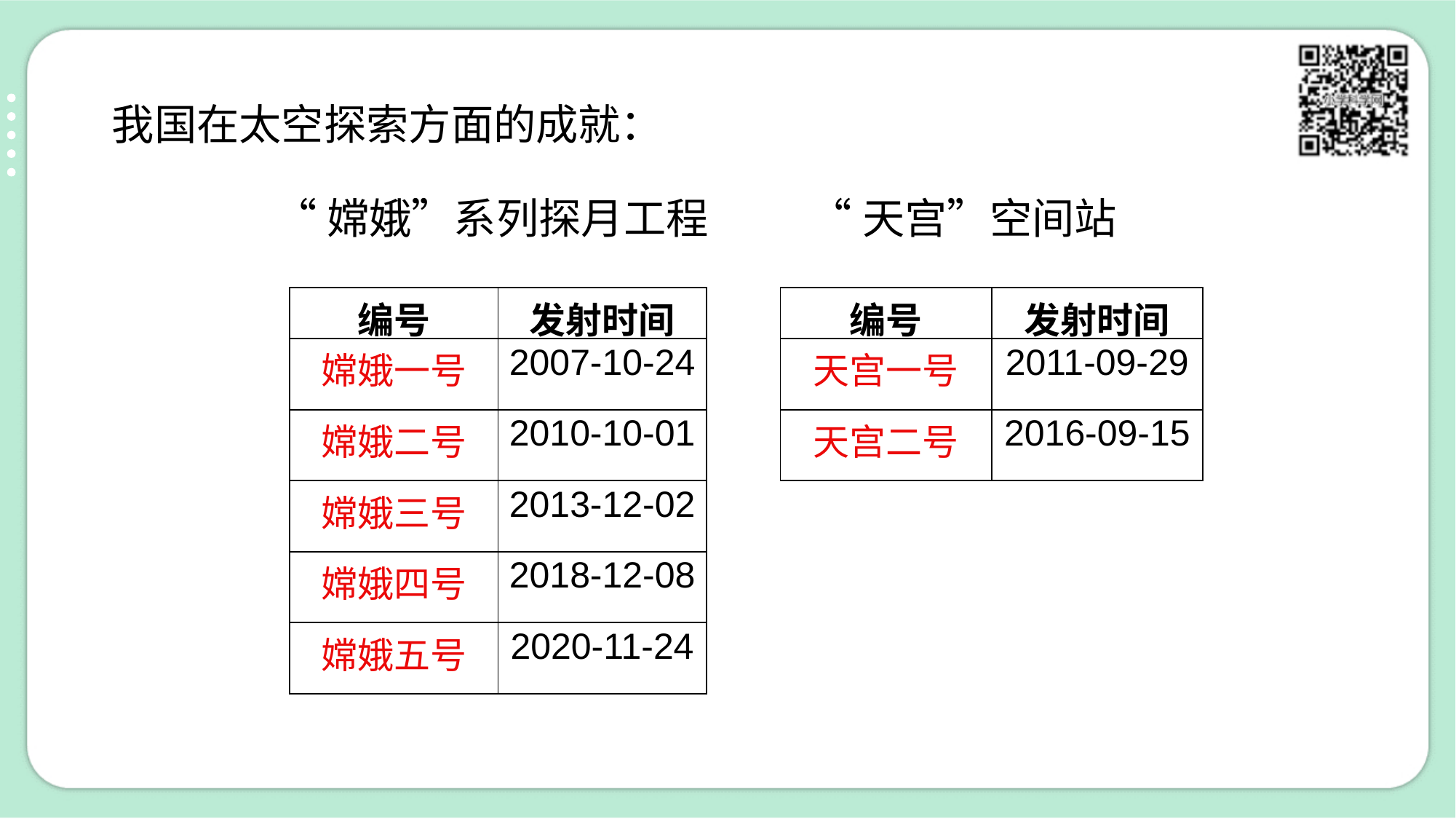

我国在太空探索方面的成就：
“嫦娥”系列探月工程
“天宫”空间站
| 编号 | 发射时间 |
| --- | --- |
| 嫦娥一号 | 2007-10-24 |
| 嫦娥二号 | 2010-10-01 |
| 嫦娥三号 | 2013-12-02 |
| 嫦娥四号 | 2018-12-08 |
| 嫦娥五号 | 2020-11-24 |
| 编号 | 发射时间 |
| --- | --- |
| 天宫一号 | 2011-09-29 |
| 天宫二号 | 2016-09-15 |